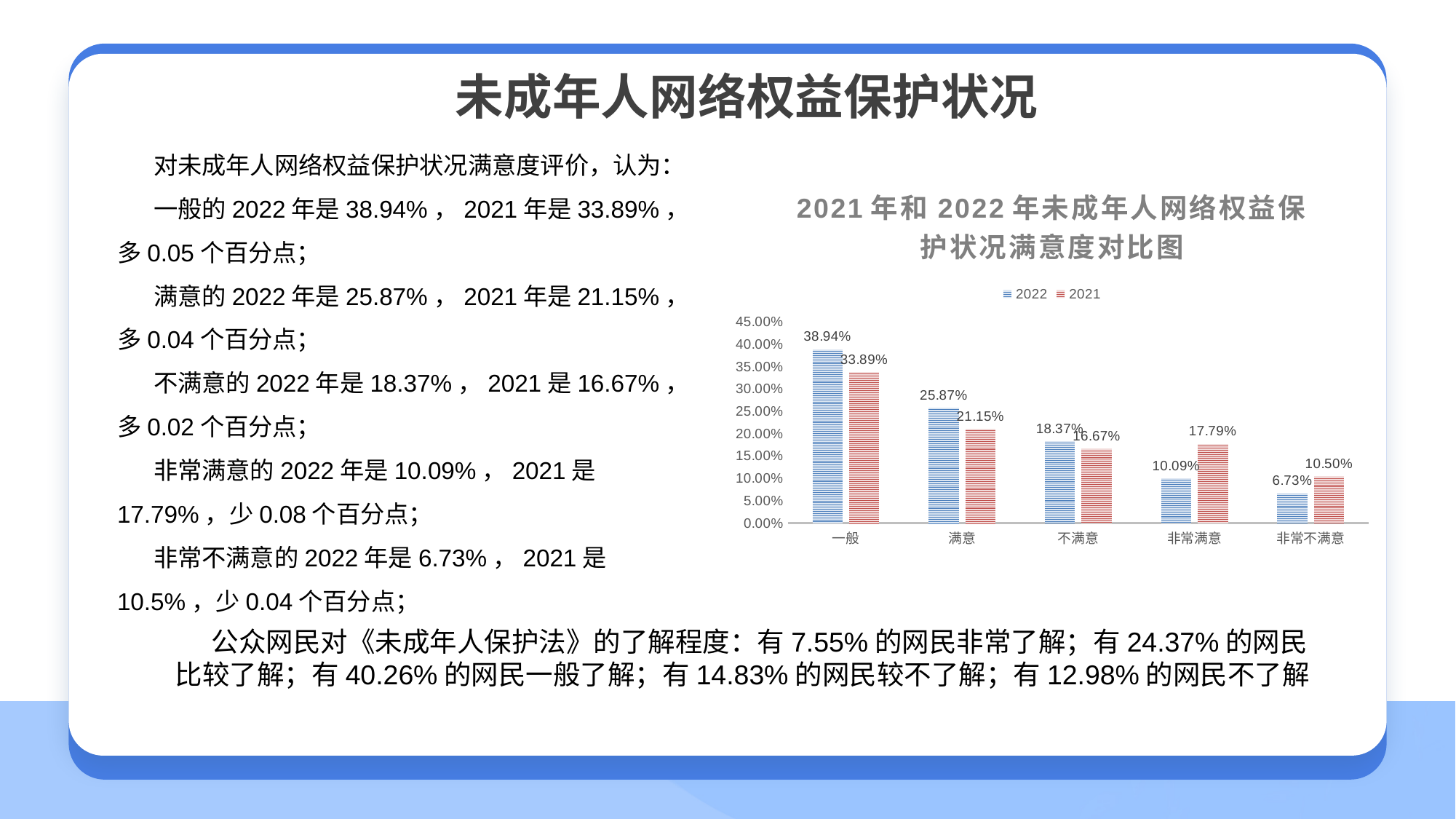

未成年人网络权益保护状况
对未成年人网络权益保护状况满意度评价，认为：
一般的2022年是38.94%，2021年是33.89%，多0.05个百分点；
满意的2022年是25.87%，2021年是21.15%，多0.04个百分点；
不满意的2022年是18.37%，2021是16.67%，多0.02个百分点；
非常满意的2022年是10.09%，2021是17.79%，少0.08个百分点；
非常不满意的2022年是6.73%，2021是10.5%，少0.04个百分点；

### Chart: 2021年和2022年未成年人网络权益保护状况满意度对比图

| Category | 2022 | 2021 |
|---|---|---|
| 一般 | 0.3894 | 0.3389 |
| 满意 | 0.2587 | 0.2115 |
| 不满意 | 0.1837 | 0.1667 |
| 非常满意 | 0.1009 | 0.1779 |
| 非常不满意 | 0.0673 | 0.105 |
公众网民对《未成年人保护法》的了解程度：有7.55%的网民非常了解；有24.37%的网民比较了解；有40.26%的网民一般了解；有14.83%的网民较不了解；有12.98%的网民不了解